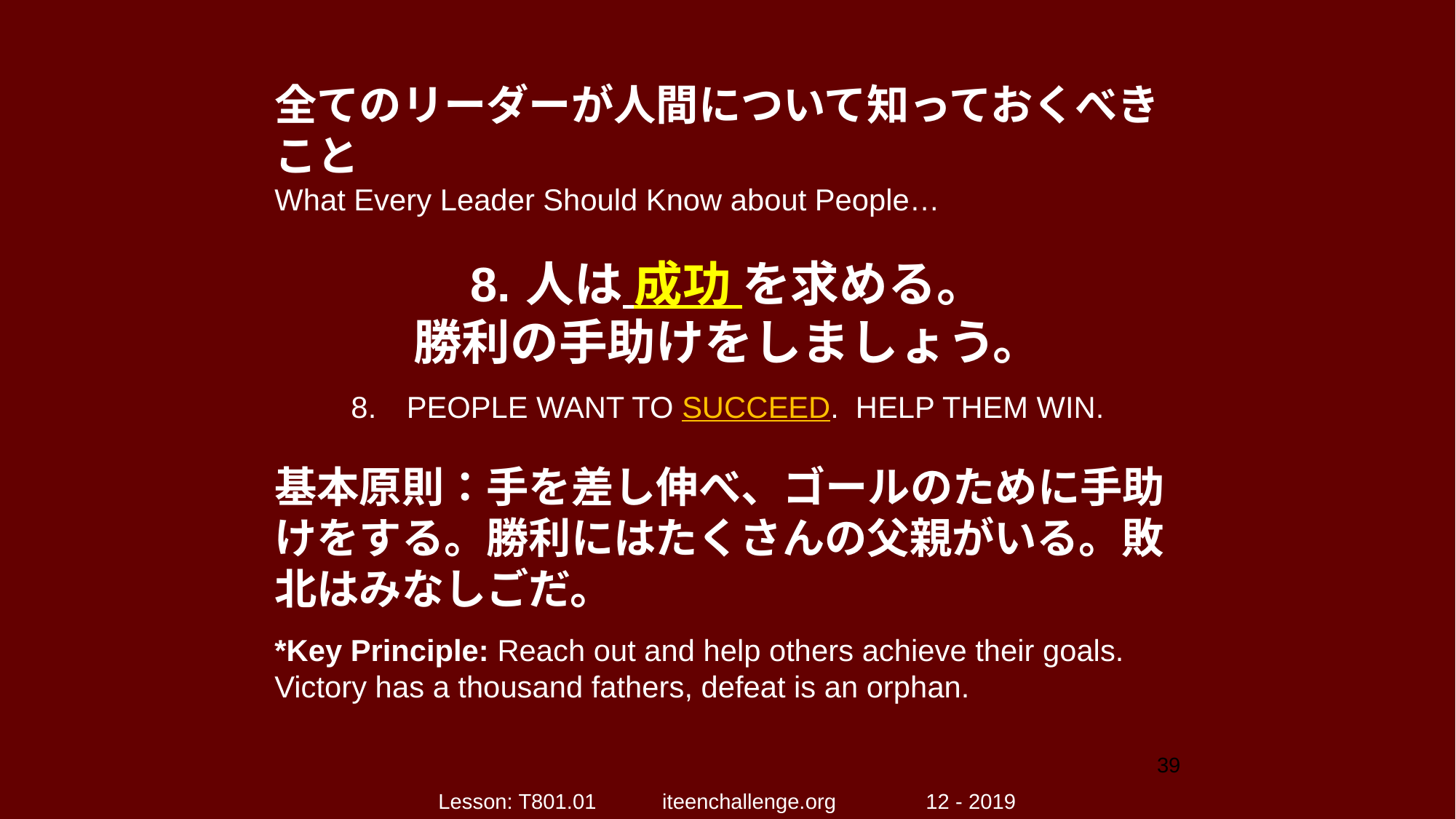

全てのリーダーが人間について知っておくべきこと
What Every Leader Should Know about People…

8.	人は 成功 を求める。
勝利の手助けをしましょう。
8.	PEOPLE WANT TO SUCCEED.  HELP THEM WIN.

基本原則：手を差し伸べ、ゴールのために手助けをする。勝利にはたくさんの父親がいる。敗北はみなしごだ。
*Key Principle: Reach out and help others achieve their goals. Victory has a thousand fathers, defeat is an orphan.
39
Lesson: T801.01           iteenchallenge.org               12 - 2019